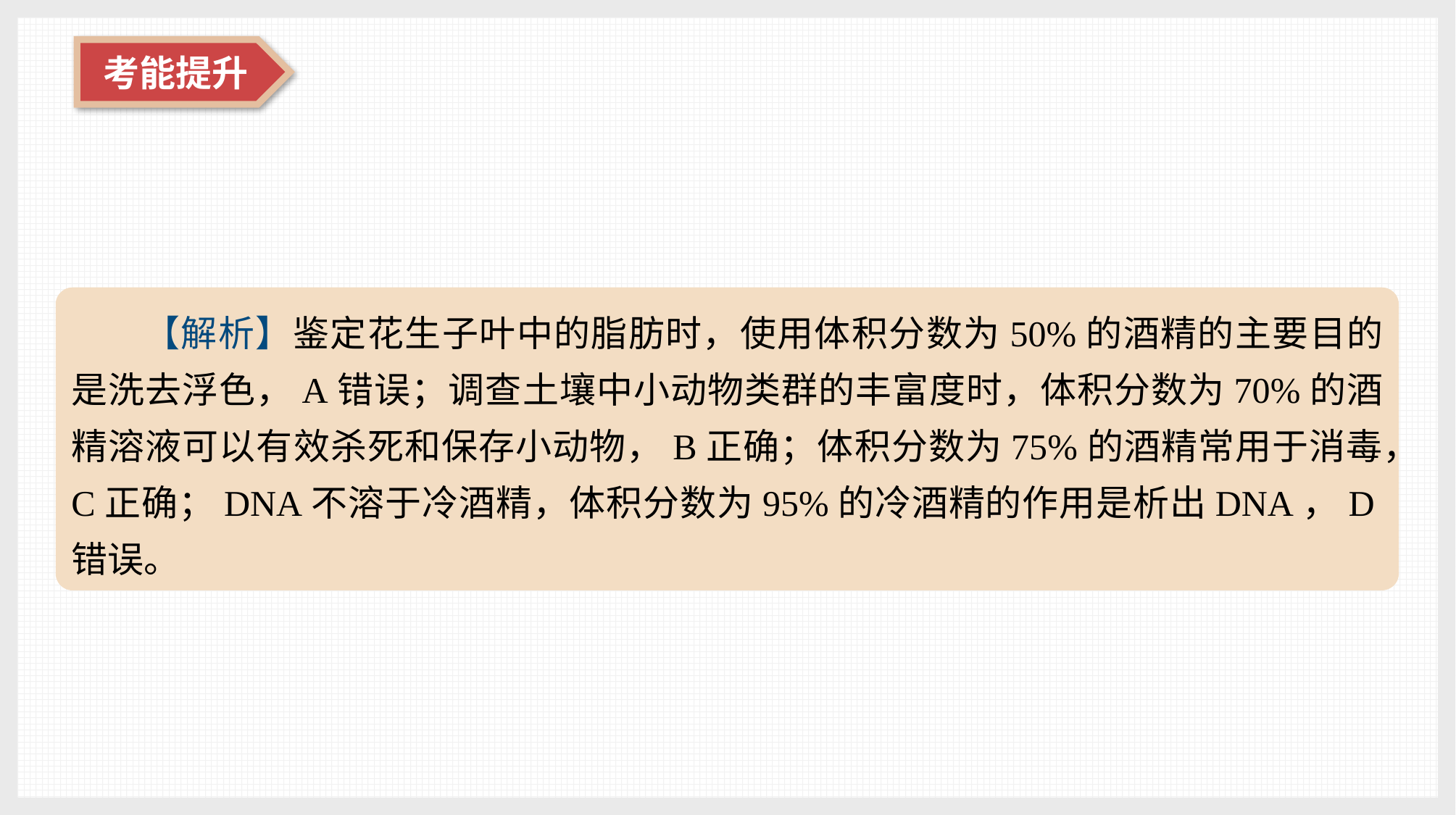

【解析】鉴定花生子叶中的脂肪时，使用体积分数为50%的酒精的主要目的是洗去浮色，A错误；调查土壤中小动物类群的丰富度时，体积分数为70%的酒精溶液可以有效杀死和保存小动物，B正确；体积分数为75%的酒精常用于消毒，C正确；DNA不溶于冷酒精，体积分数为95%的冷酒精的作用是析出DNA，D错误。